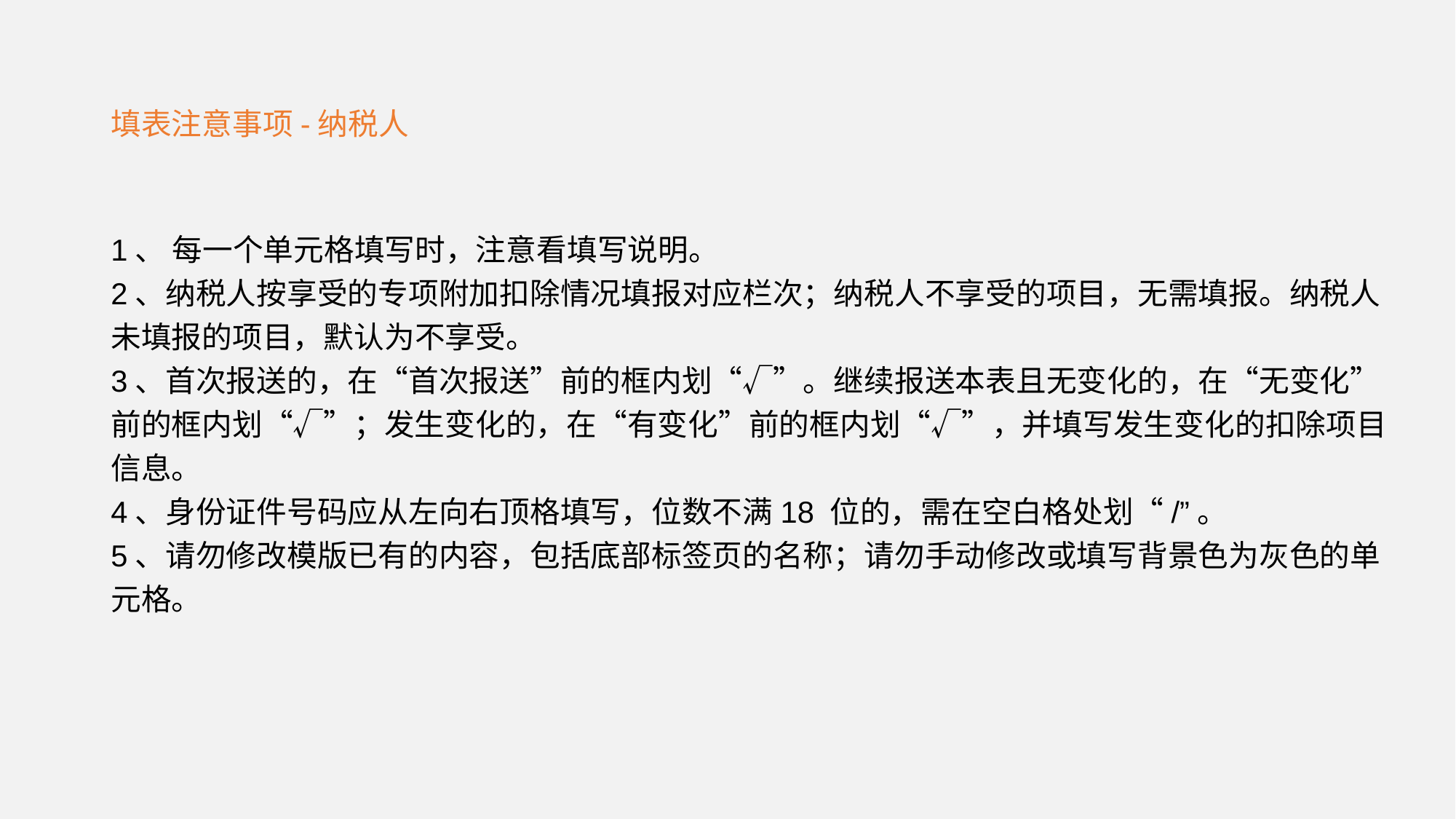

填表注意事项-纳税人
1、 每一个单元格填写时，注意看填写说明。
2、纳税人按享受的专项附加扣除情况填报对应栏次；纳税人不享受的项目，无需填报。纳税人未填报的项目，默认为不享受。
3、首次报送的，在“首次报送”前的框内划“√”。继续报送本表且无变化的，在“无变化”前的框内划“√”；发生变化的，在“有变化”前的框内划“√”，并填写发生变化的扣除项目信息。
4、身份证件号码应从左向右顶格填写，位数不满18 位的，需在空白格处划“/”。
5、请勿修改模版已有的内容，包括底部标签页的名称；请勿手动修改或填写背景色为灰色的单元格。